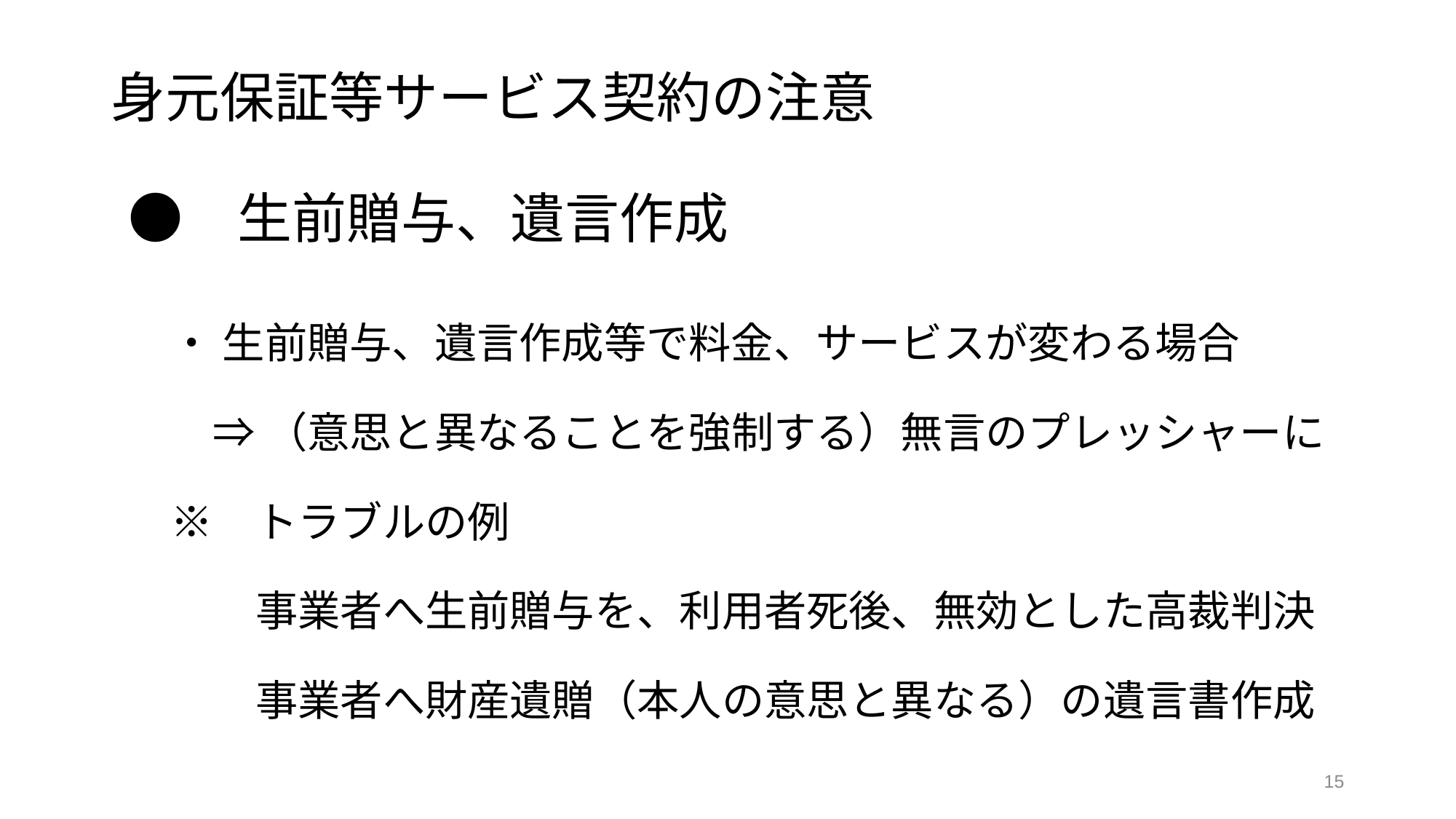

# 身元保証等サービス契約の注意

　●　生前贈与、遺言作成

　　・ 生前贈与、遺言作成等で料金、サービスが変わる場合

　　　⇒ （意思と異なることを強制する）無言のプレッシャーに

　　※　トラブルの例

　　　　事業者へ生前贈与を、利用者死後、無効とした高裁判決

　　　　事業者へ財産遺贈（本人の意思と異なる）の遺言書作成

15